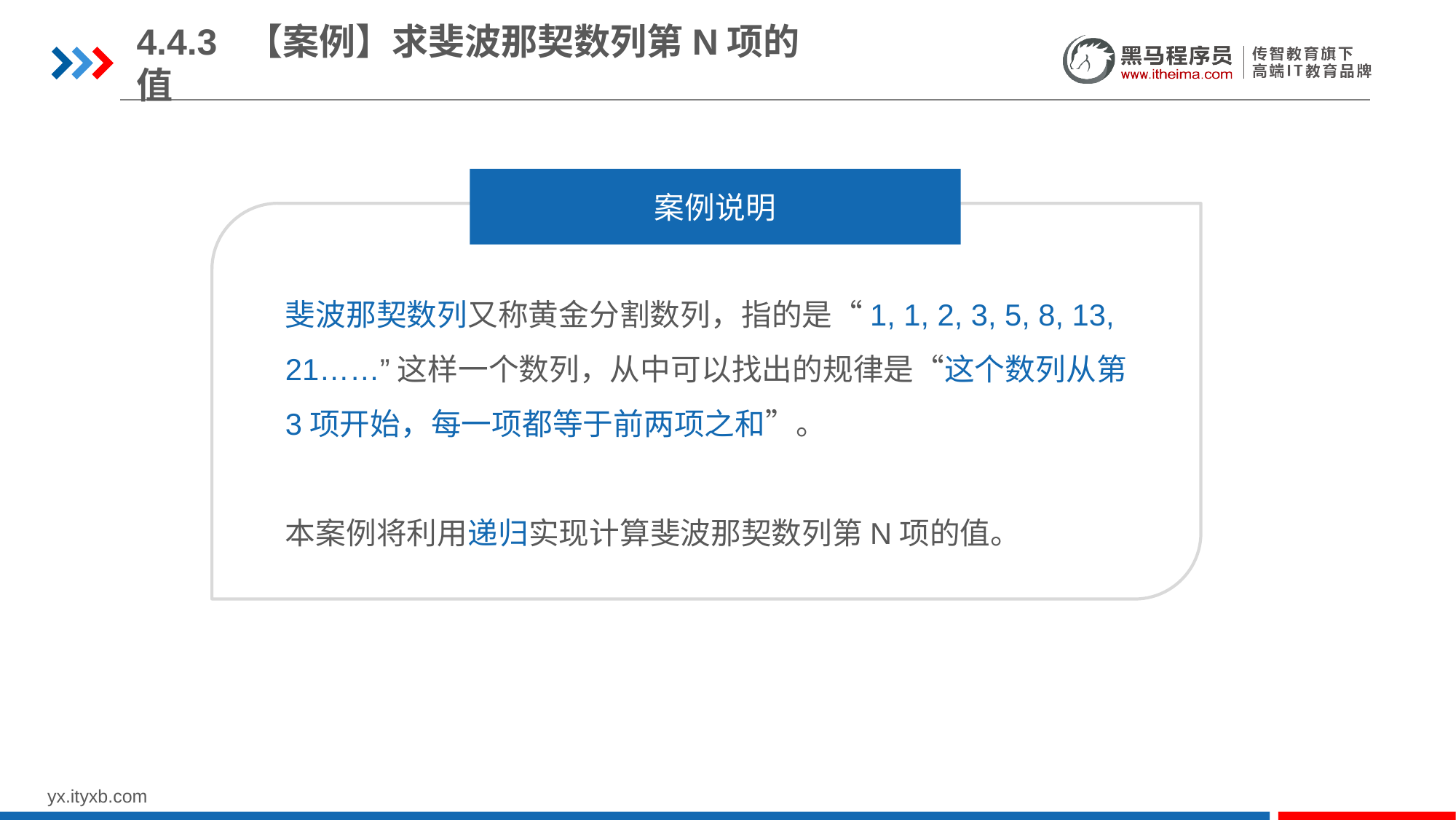

4.4.3  【案例】求斐波那契数列第N项的值
案例说明

斐波那契数列又称黄金分割数列，指的是“1, 1, 2, 3, 5, 8, 13, 21……”这样一个数列，从中可以找出的规律是“这个数列从第3项开始，每一项都等于前两项之和”。

本案例将利用递归实现计算斐波那契数列第N项的值。